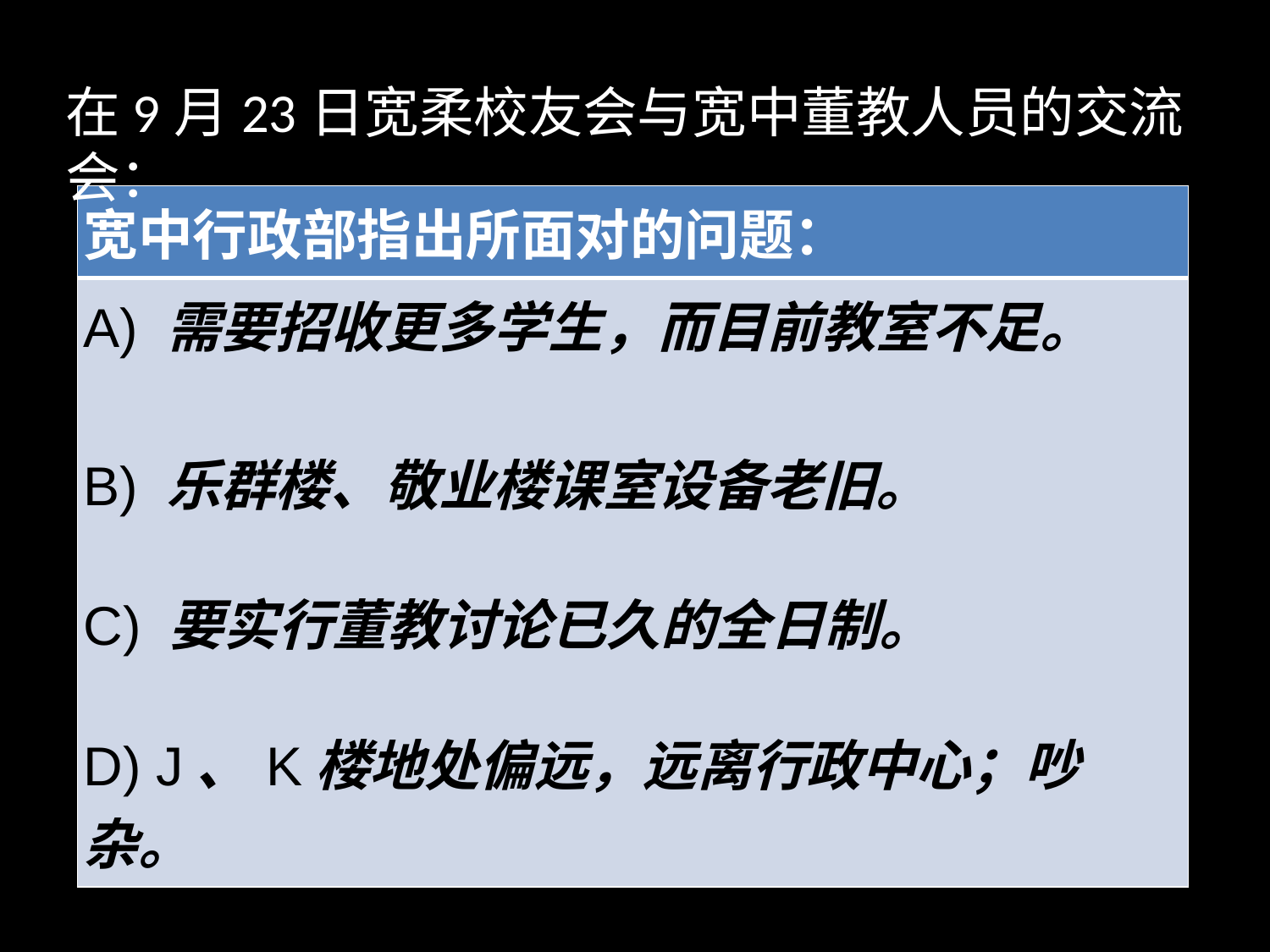

在9月23日宽柔校友会与宽中董教人员的交流会：
| 宽中行政部指出所面对的问题： |
| --- |
| A) 需要招收更多学生，而目前教室不足。 B) 乐群楼、敬业楼课室设备老旧。 C) 要实行董教讨论已久的全日制。 D) J、K楼地处偏远，远离行政中心；吵杂。 |